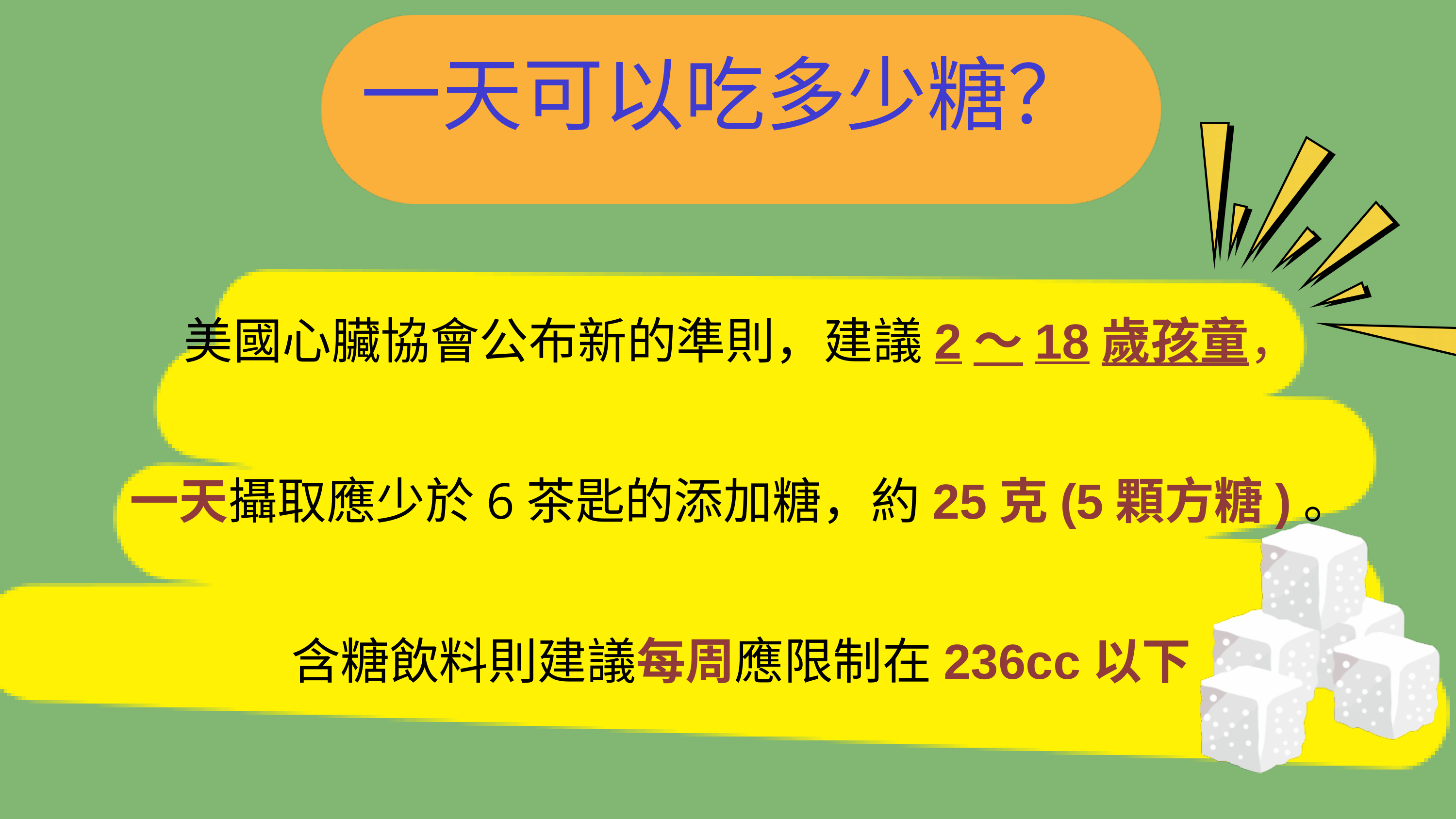

一天可以吃多少糖？

美國心臟協會公布新的準則，建議2～18歲孩童，

一天攝取應少於6茶匙的添加糖，約25克(5顆方糖)。

含糖飲料則建議每周應限制在236cc以下